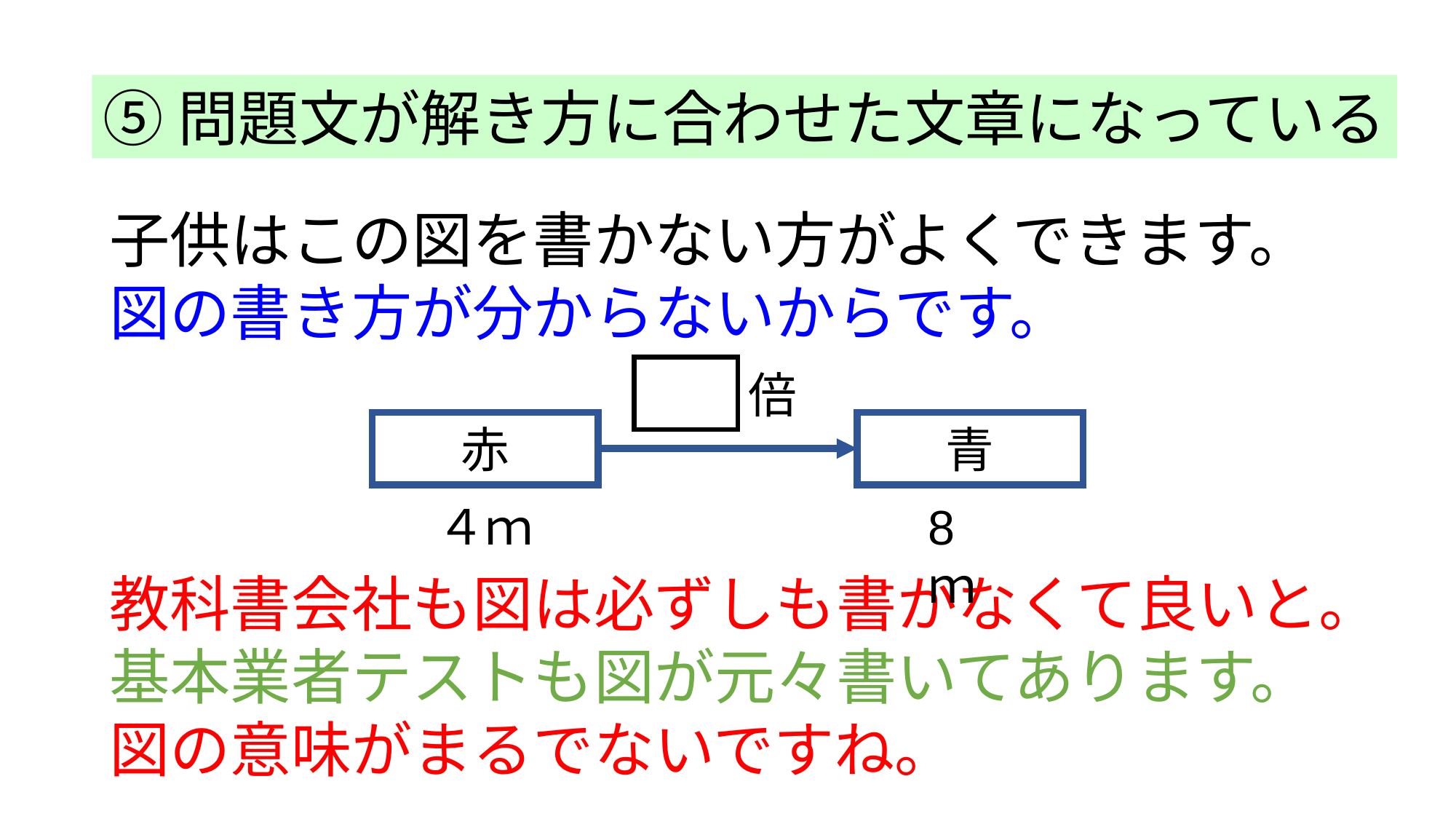

⑤問題文が解き方に合わせた文章になっている
子供はこの図を書かない方がよくできます。
図の書き方が分からないからです。

教科書会社も図は必ずしも書かなくて良いと。
基本業者テストも図が元々書いてあります。
図の意味がまるでないですね。

倍
赤
青
４ｍ
8ｍ